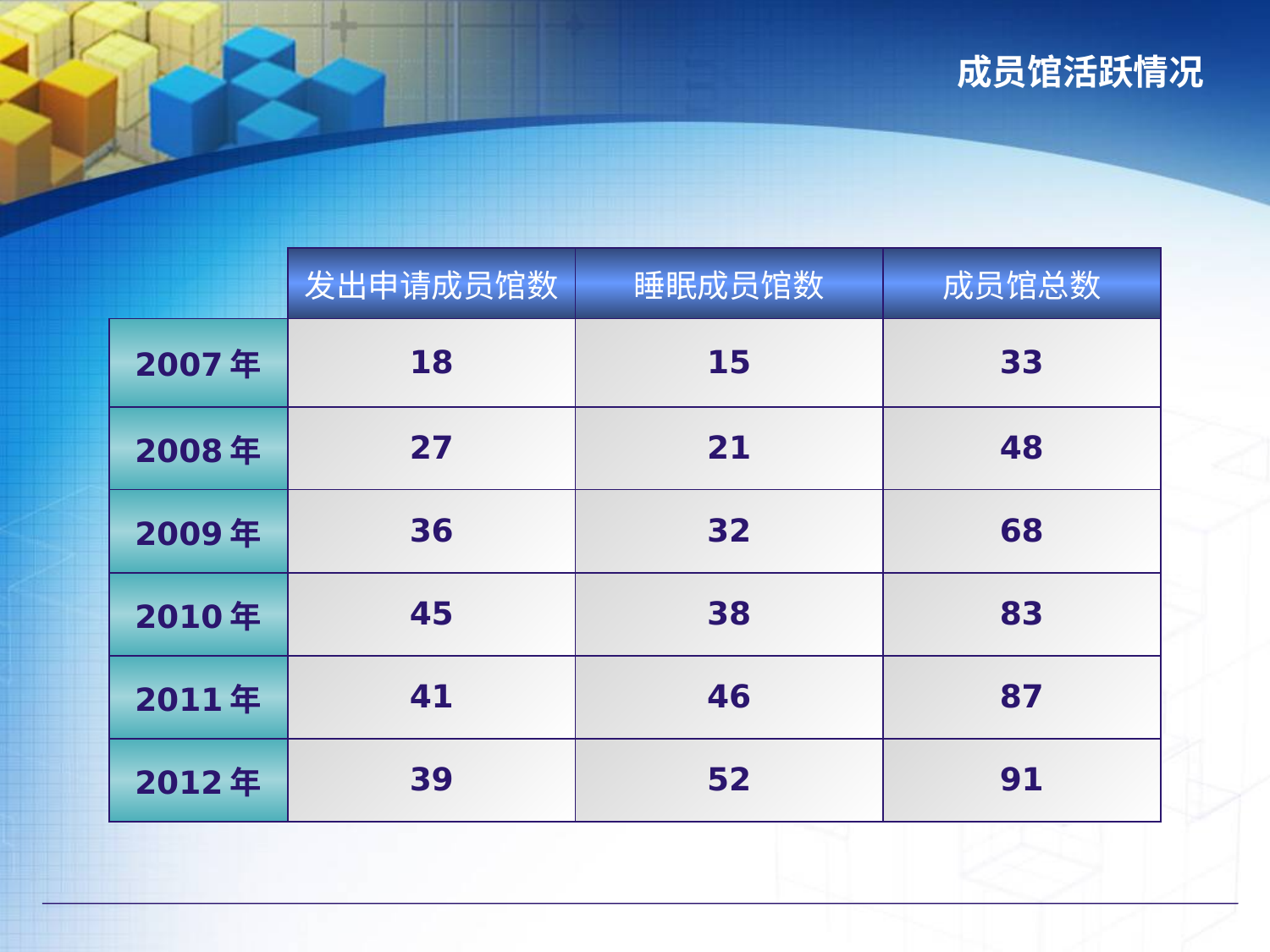

# 成员馆活跃情况
|  | 发出申请成员馆数 | 睡眠成员馆数 | 成员馆总数 |
| --- | --- | --- | --- |
| 2007年 | 18 | 15 | 33 |
| 2008年 | 27 | 21 | 48 |
| 2009年 | 36 | 32 | 68 |
| 2010年 | 45 | 38 | 83 |
| 2011年 | 41 | 46 | 87 |
| 2012年 | 39 | 52 | 91 |